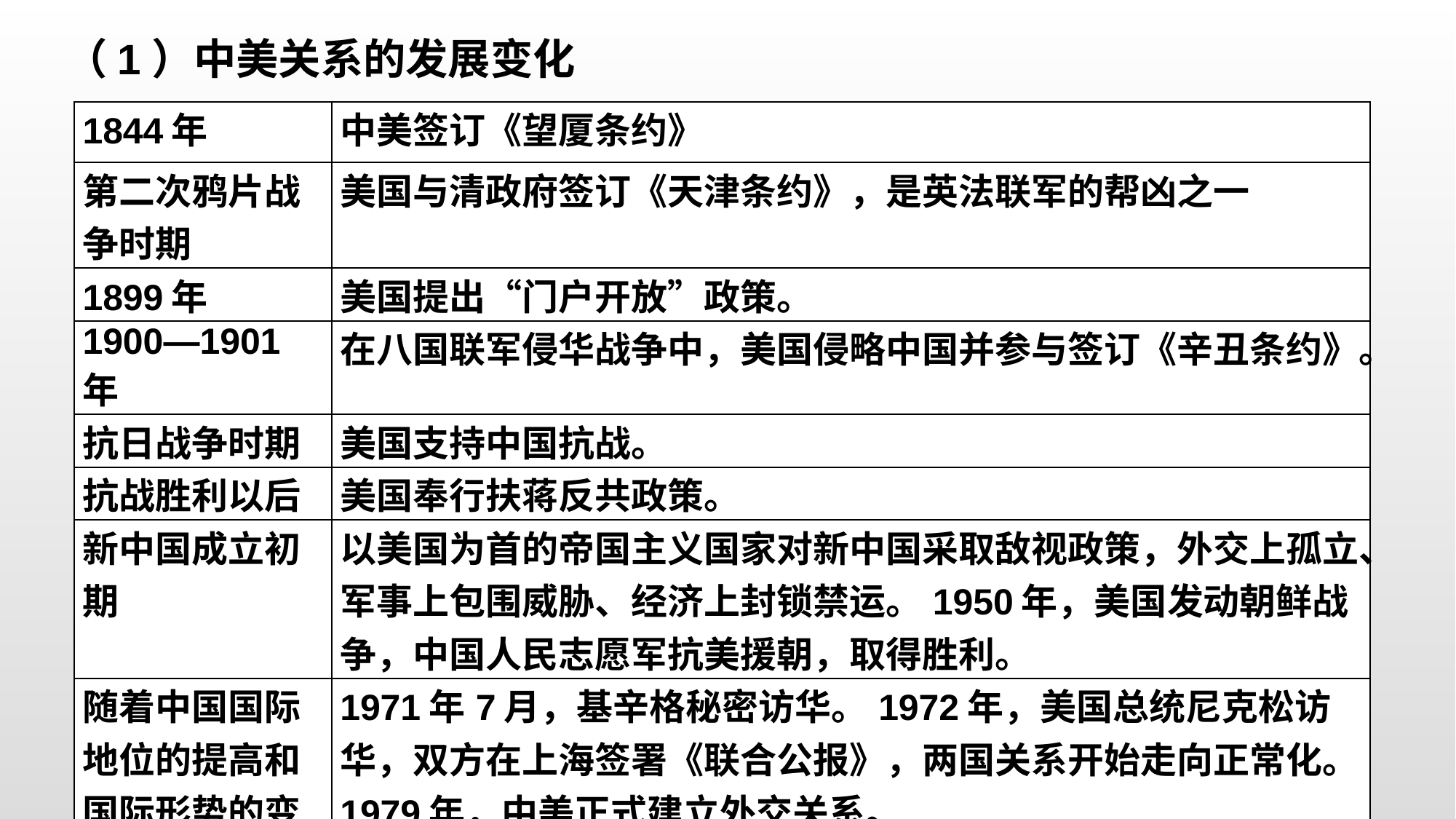

（1）中美关系的发展变化
| 1844年 | 中美签订《望厦条约》 |
| --- | --- |
| 第二次鸦片战争时期 | 美国与清政府签订《天津条约》，是英法联军的帮凶之一 |
| 1899年 | 美国提出“门户开放”政策。 |
| 1900—1901年 | 在八国联军侵华战争中，美国侵略中国并参与签订《辛丑条约》。 |
| 抗日战争时期 | 美国支持中国抗战。 |
| 抗战胜利以后 | 美国奉行扶蒋反共政策。 |
| 新中国成立初期 | 以美国为首的帝国主义国家对新中国采取敌视政策，外交上孤立、军事上包围威胁、经济上封锁禁运。1950年，美国发动朝鲜战争，中国人民志愿军抗美援朝，取得胜利。 |
| 随着中国国际地位的提高和国际形势的变化 | 1971年7月，基辛格秘密访华。1972年，美国总统尼克松访华，双方在上海签署《联合公报》，两国关系开始走向正常化。1979年，中美正式建立外交关系。 |
#